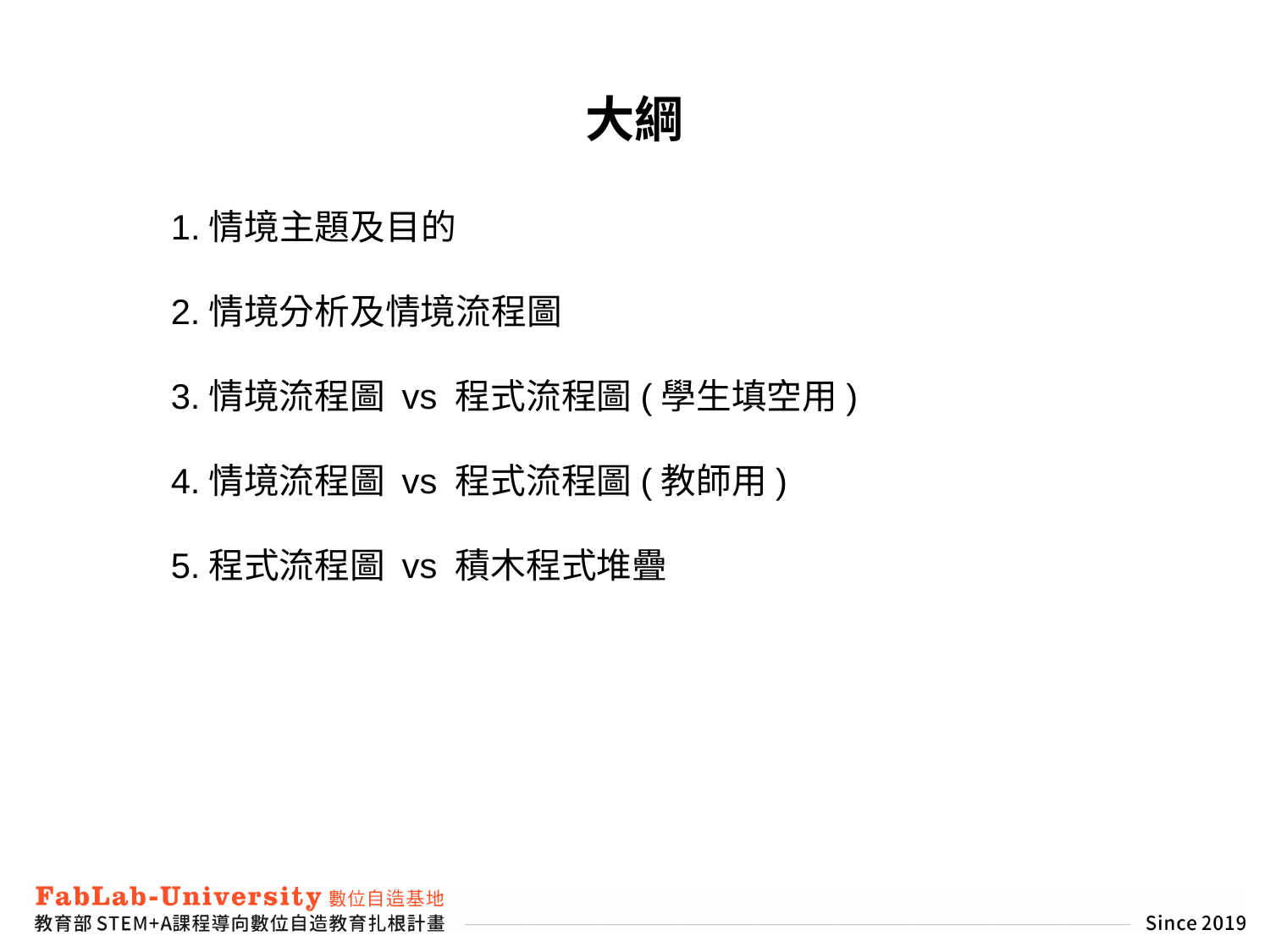

大綱

1.情境主題及目的

2.情境分析及情境流程圖

3.情境流程圖 vs 程式流程圖(學生填空用)

4.情境流程圖 vs 程式流程圖(教師用)

5.程式流程圖 vs 積木程式堆疊